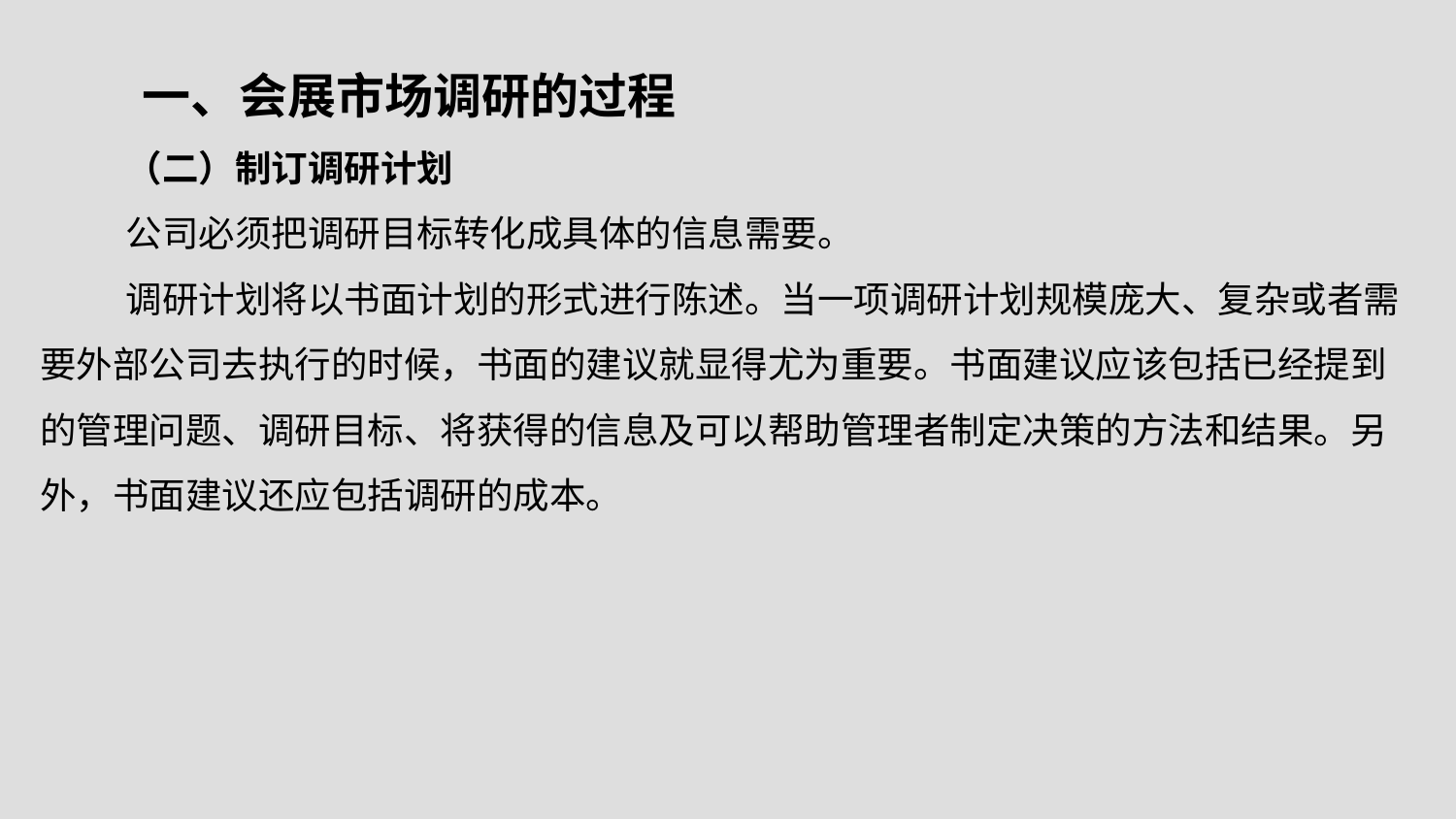

# 一、会展市场调研的过程
（二）制订调研计划
公司必须把调研目标转化成具体的信息需要。
调研计划将以书面计划的形式进行陈述。当一项调研计划规模庞大、复杂或者需要外部公司去执行的时候，书面的建议就显得尤为重要。书面建议应该包括已经提到的管理问题、调研目标、将获得的信息及可以帮助管理者制定决策的方法和结果。另外，书面建议还应包括调研的成本。